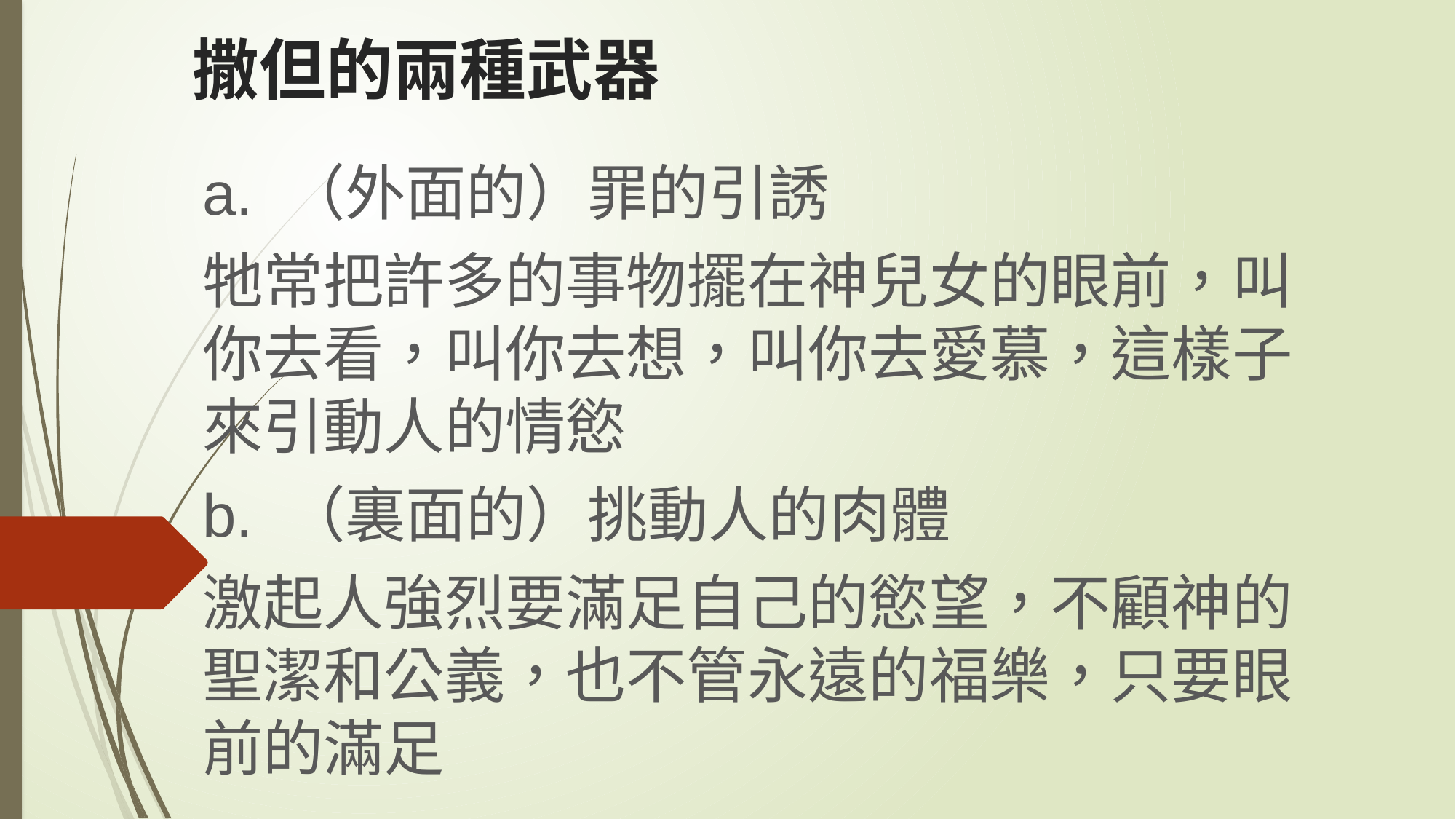

# 撒但的兩種武器
a. （外面的）罪的引誘
牠常把許多的事物擺在神兒女的眼前，叫你去看，叫你去想，叫你去愛慕，這樣子來引動人的情慾
b. （裏面的）挑動人的肉體
激起人強烈要滿足自己的慾望，不顧神的聖潔和公義，也不管永遠的福樂，只要眼前的滿足